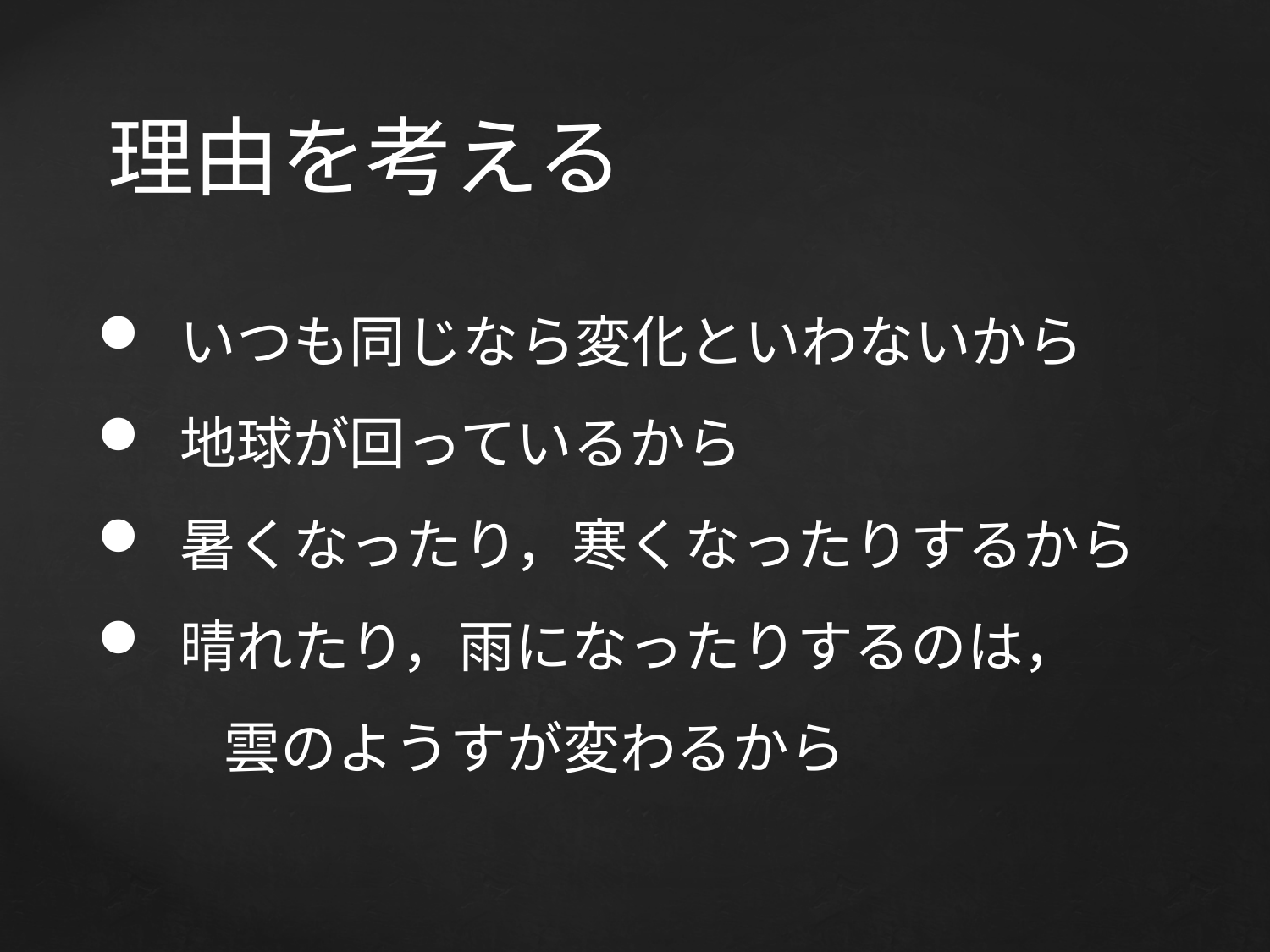

# 理由を考える
 いつも同じなら変化といわないから
 地球が回っているから
 暑くなったり，寒くなったりするから
 晴れたり，雨になったりするのは，
	雲のようすが変わるから